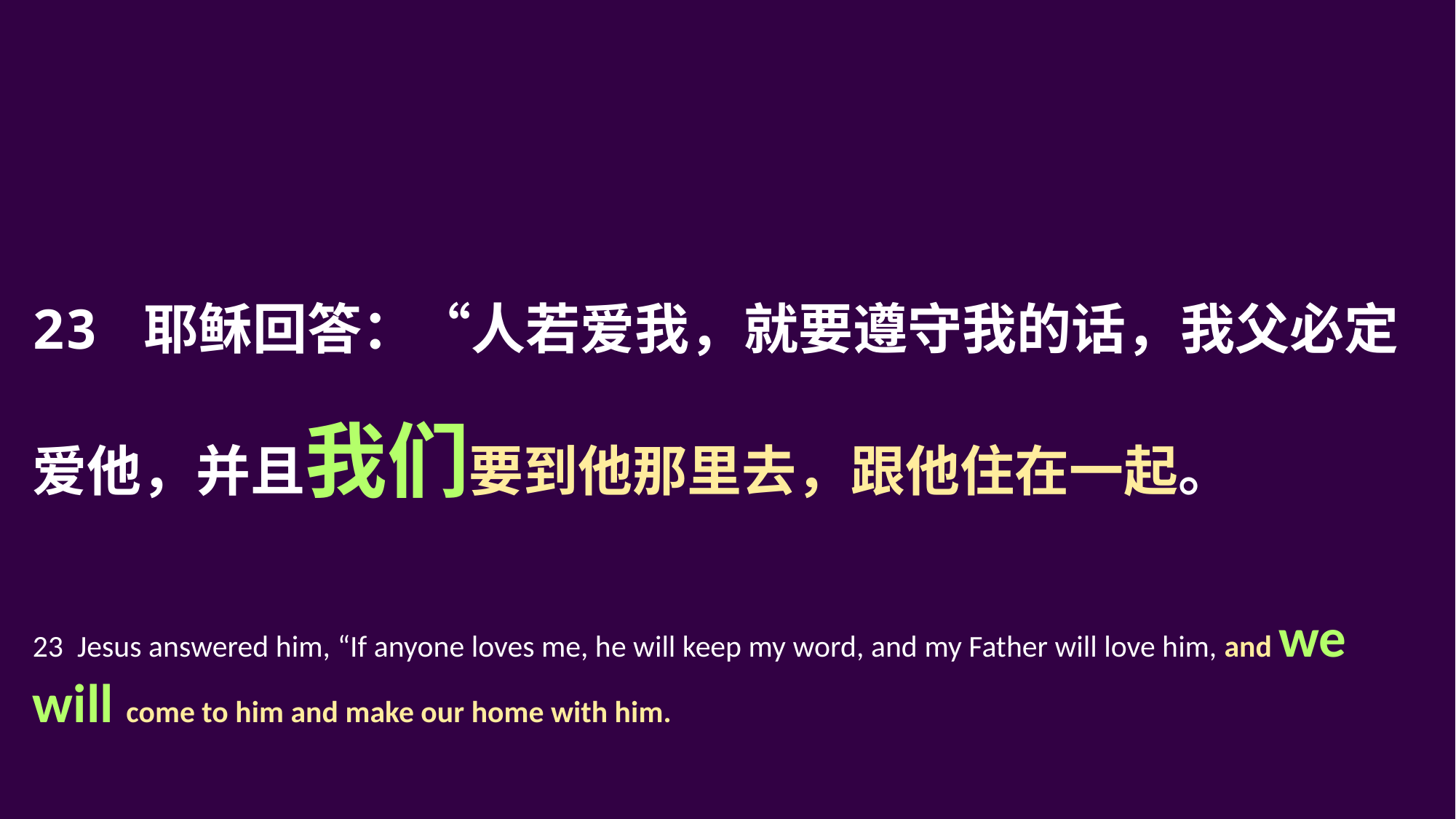

23 耶稣回答：“人若爱我，就要遵守我的话，我父必定爱他，并且我们要到他那里去，跟他住在一起。

23  Jesus answered him, “If anyone loves me, he will keep my word, and my Father will love him, and we will come to him and make our home with him.